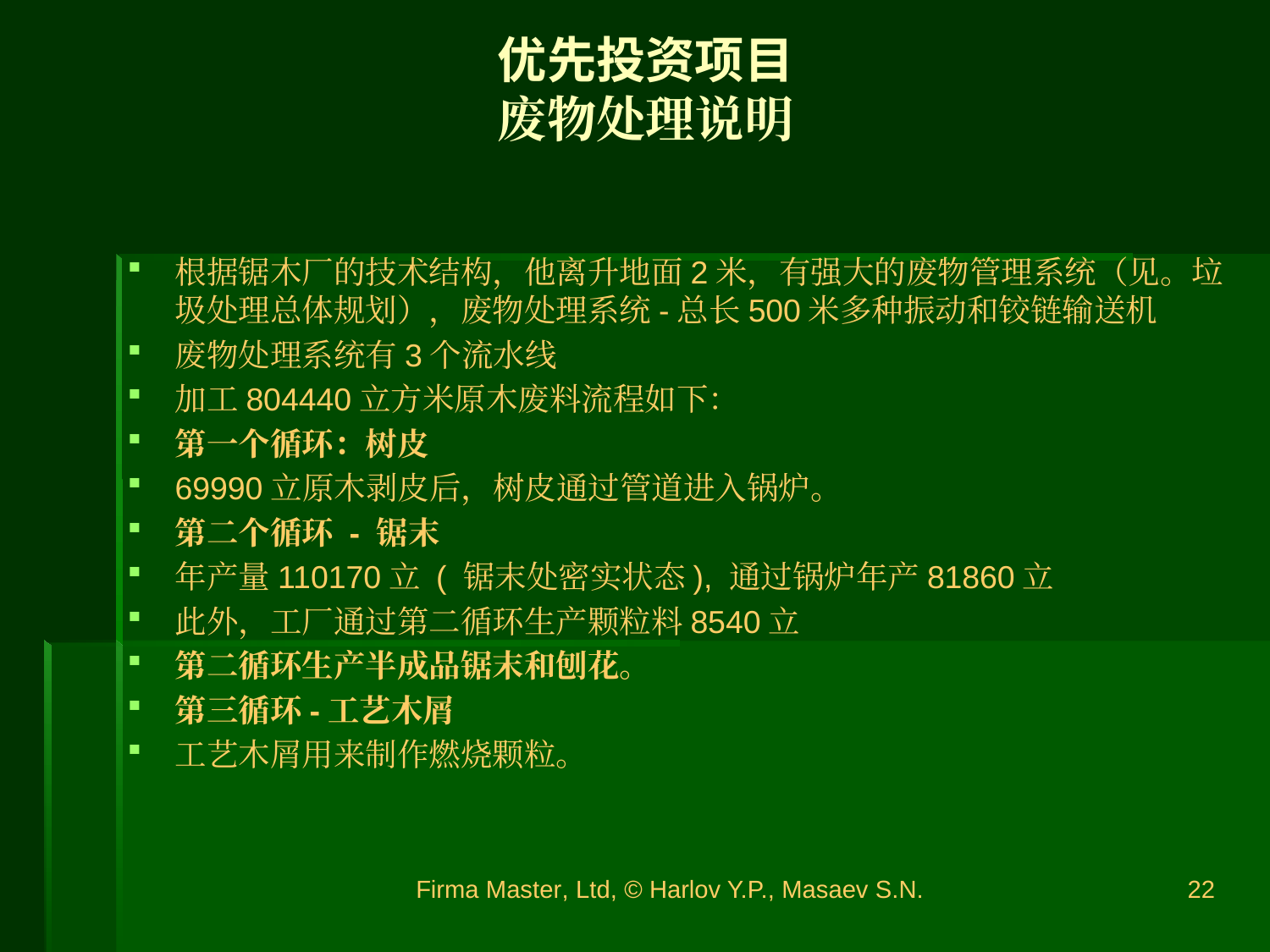

优先投资项目
废物处理说明
根据锯木厂的技术结构，他离升地面2米，有强大的废物管理系统（见。垃圾处理总体规划），废物处理系统-总长500米多种振动和铰链输送机
废物处理系统有3个流水线
加工804440立方米原木废料流程如下：
第一个循环：树皮
69990立原木剥皮后，树皮通过管道进入锅炉。
第二个循环 - 锯末
年产量110170立 ( 锯末处密实状态), 通过锅炉年产81860立
此外，工厂通过第二循环生产颗粒料8540立
第二循环生产半成品锯末和刨花。
第三循环-工艺木屑
工艺木屑用来制作燃烧颗粒。
Firma Master, Ltd, © Harlov Y.P., Masaev S.N.
22